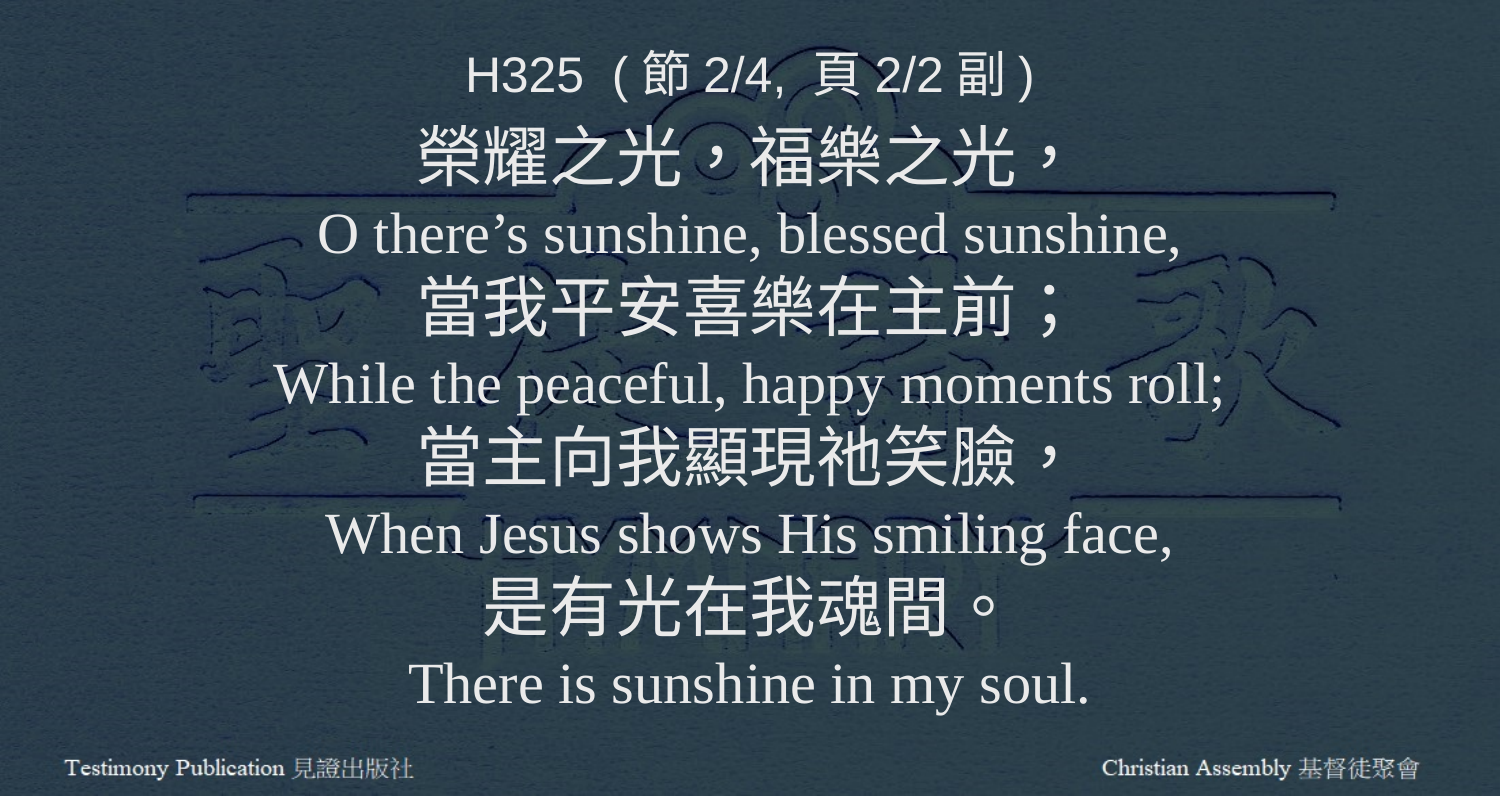

H325  (節2/4, 頁2/2副)
榮耀之光，福樂之光，
O there’s sunshine, blessed sunshine,
當我平安喜樂在主前；
While the peaceful, happy moments roll;
當主向我顯現祂笑臉，
When Jesus shows His smiling face,
是有光在我魂間。
There is sunshine in my soul.